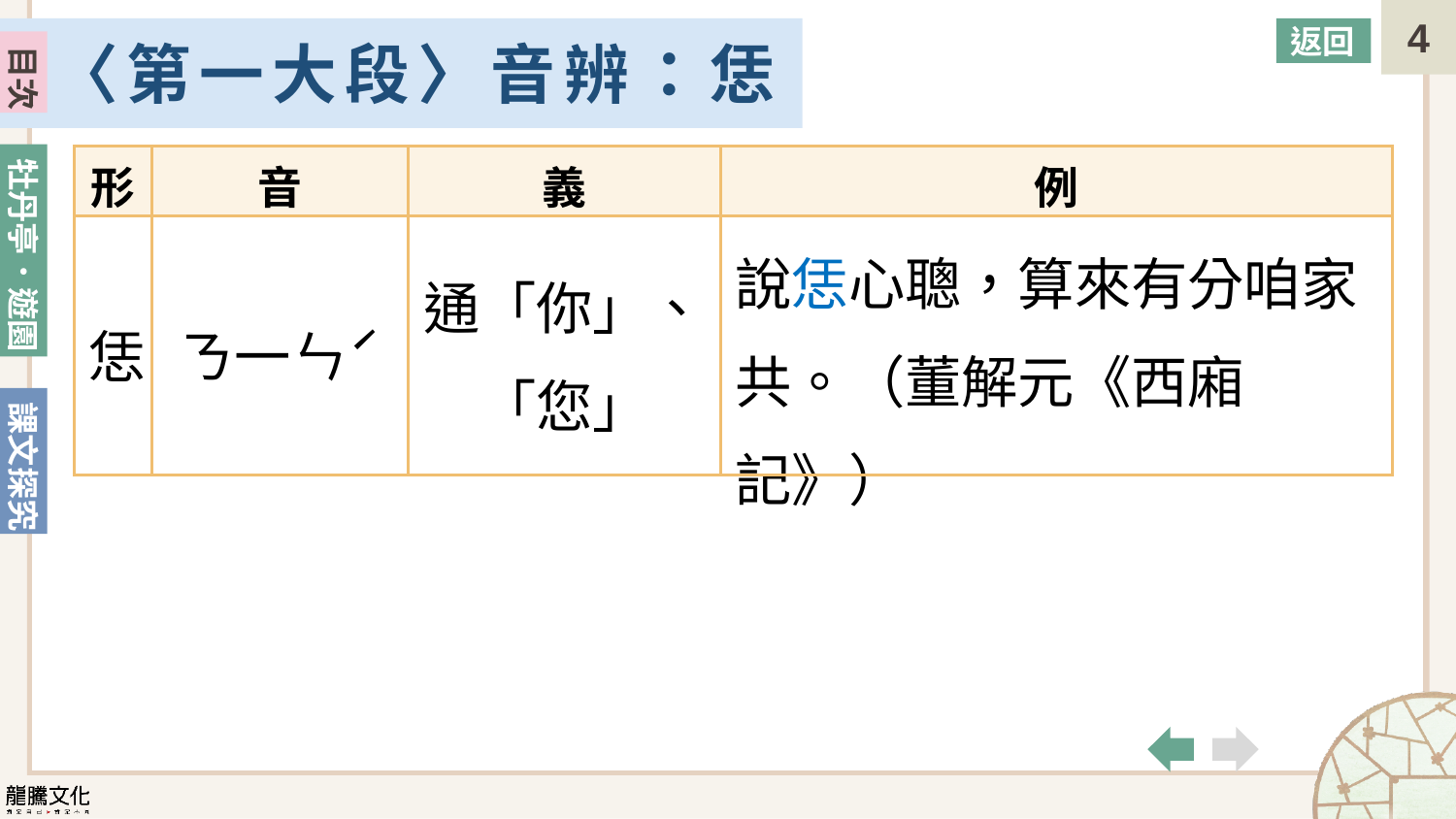

返回
〈第一大段〉音辨：恁
目次
| 形 | 音 | 義 | 例 |
| --- | --- | --- | --- |
| 恁 | ㄋ一ㄣˊ | 通「你」、 「您」 | 說恁心聰，算來有分咱家共。（董解元《西廂記》） |